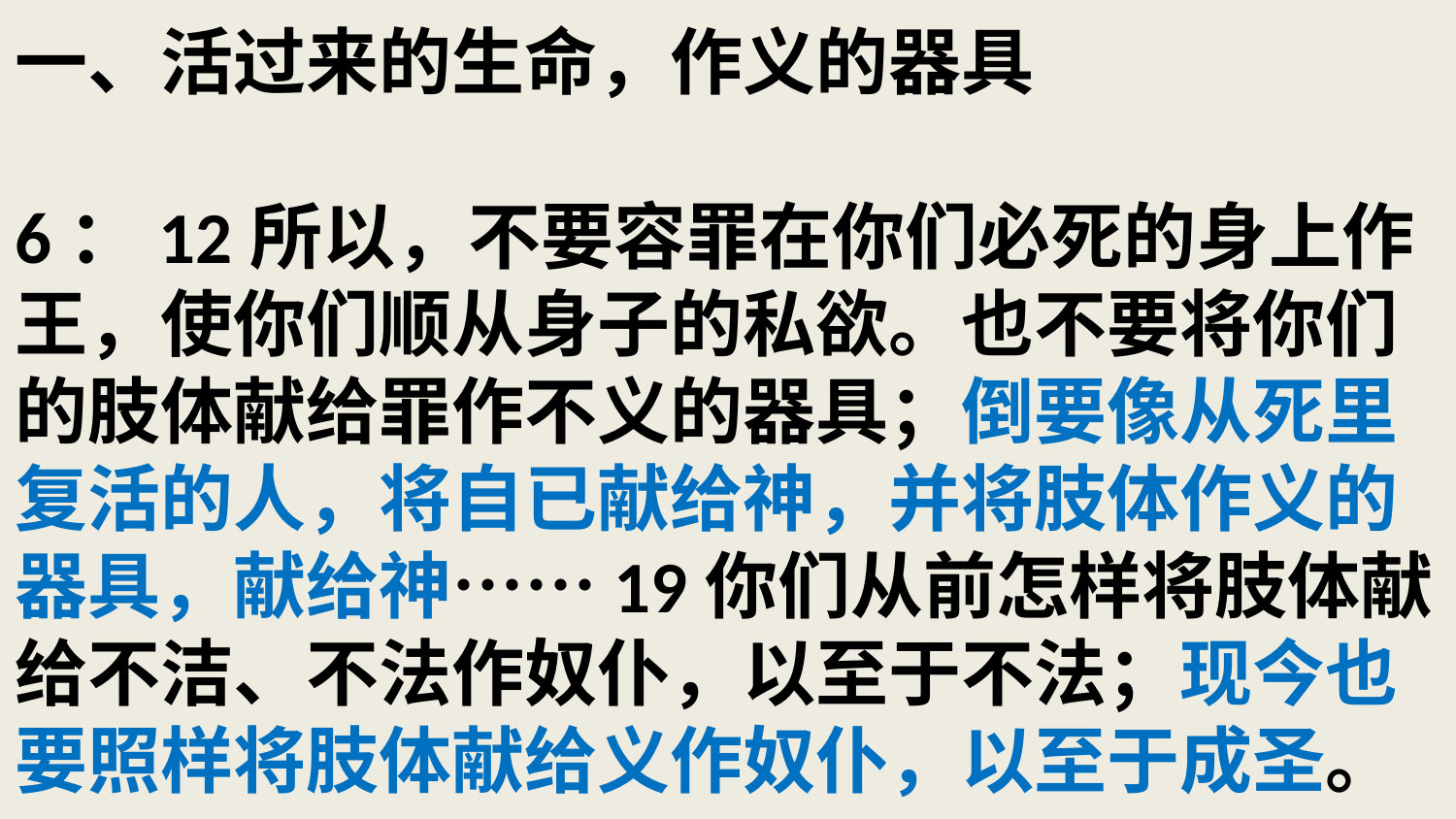

# 一、活过来的生命，作义的器具 6：12所以，不要容罪在你们必死的身上作王，使你们顺从身子的私欲。也不要将你们的肢体献给罪作不义的器具；倒要像从死里复活的人，将自已献给神，并将肢体作义的器具，献给神……19你们从前怎样将肢体献给不洁、不法作奴仆，以至于不法；现今也要照样将肢体献给义作奴仆，以至于成圣。